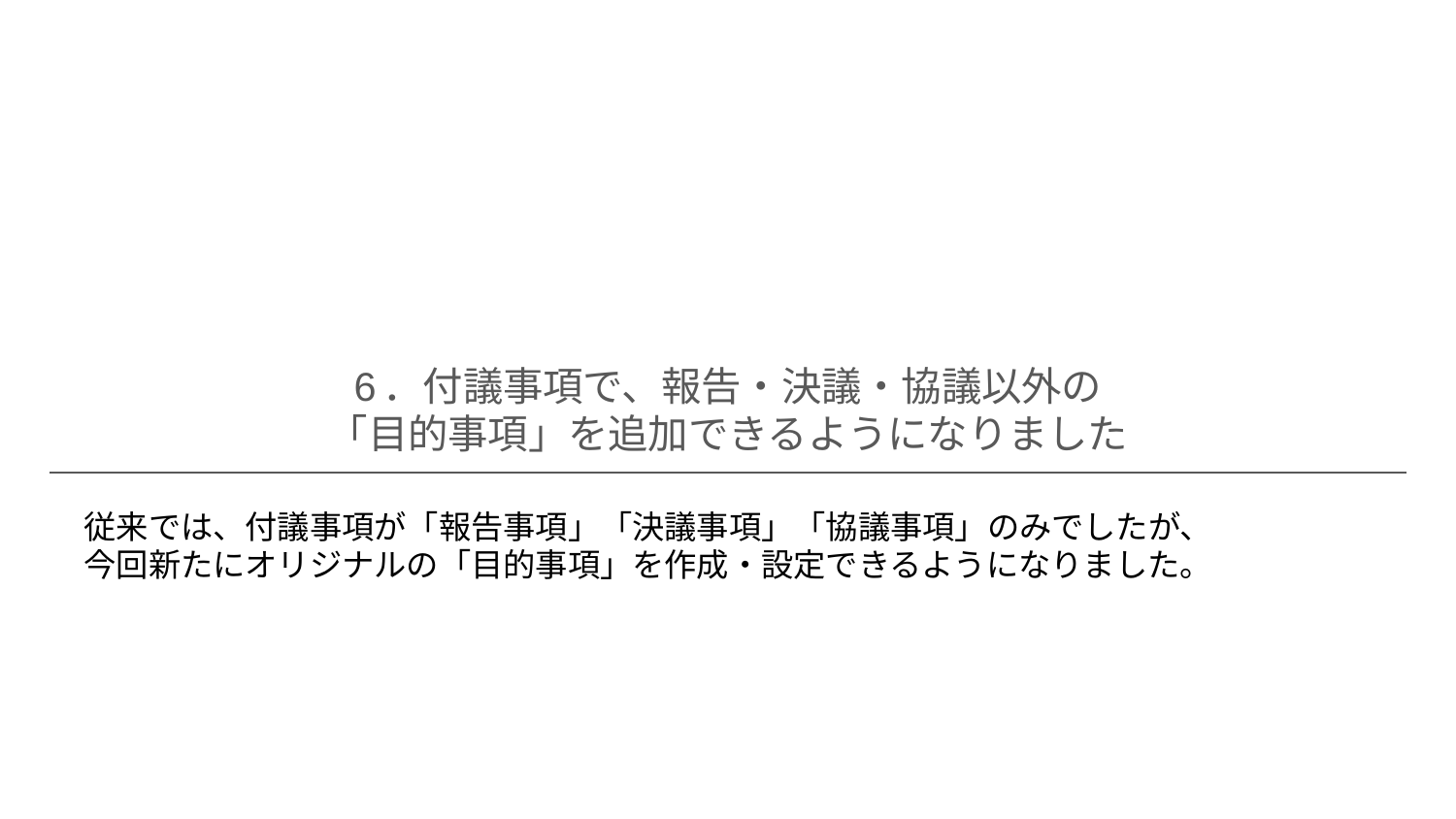

6．付議事項で、報告・決議・協議以外の
「目的事項」を追加できるようになりました
# 従来では、付議事項が「報告事項」「決議事項」「協議事項」のみでしたが、
今回新たにオリジナルの「目的事項」を作成・設定できるようになりました。